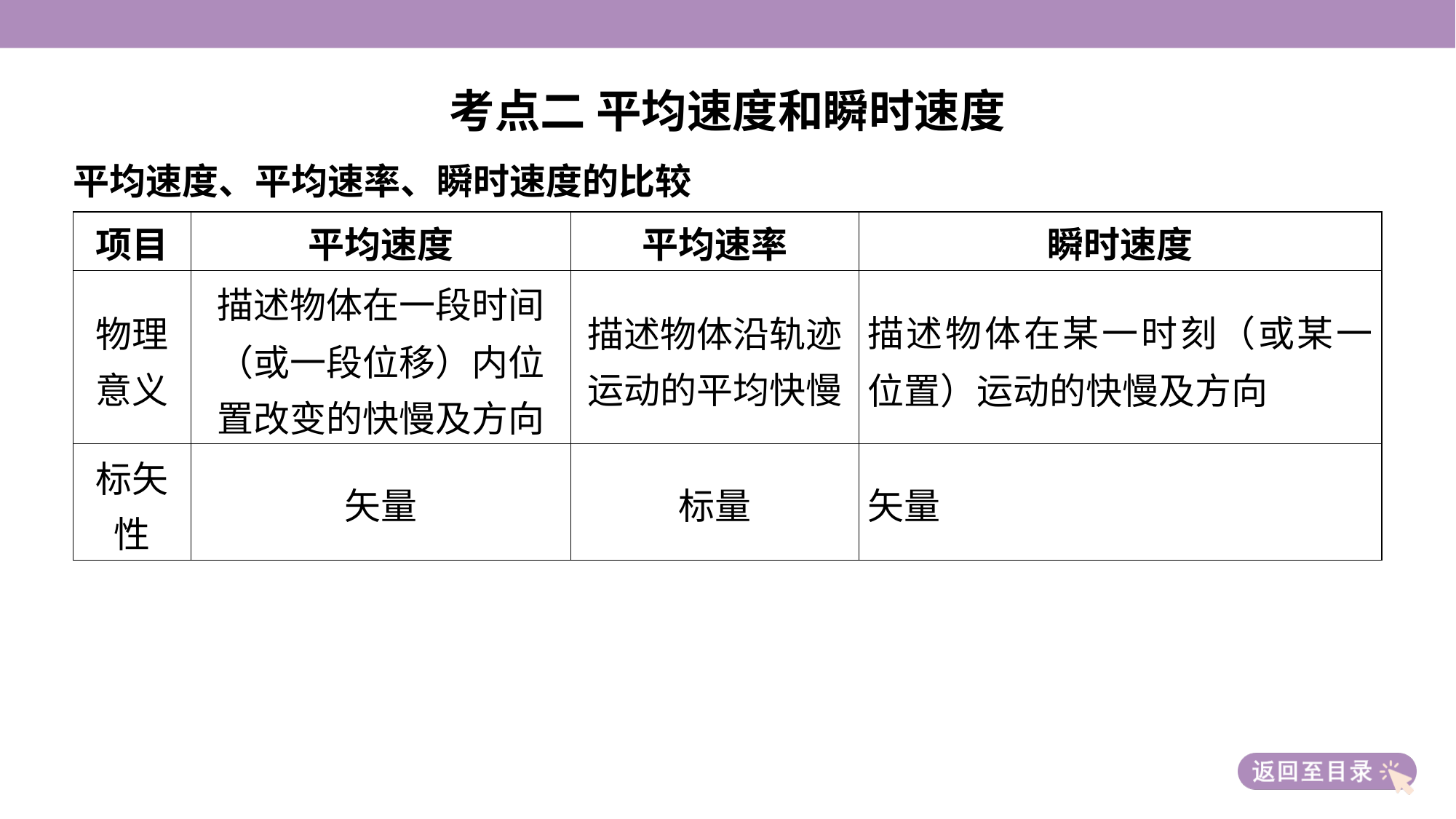

考点二 平均速度和瞬时速度
平均速度、平均速率、瞬时速度的比较
| 项目 | 平均速度 | 平均速率 | 瞬时速度 |
| --- | --- | --- | --- |
| 物理 意义 | 描述物体在一段时间 （或一段位移）内位 置改变的快慢及方向 | 描述物体沿轨迹 运动的平均快慢 | 描述物体在某一时刻（或某一位置）运动的快慢及方向 |
| 标矢 性 | 矢量 | 标量 | 矢量 |